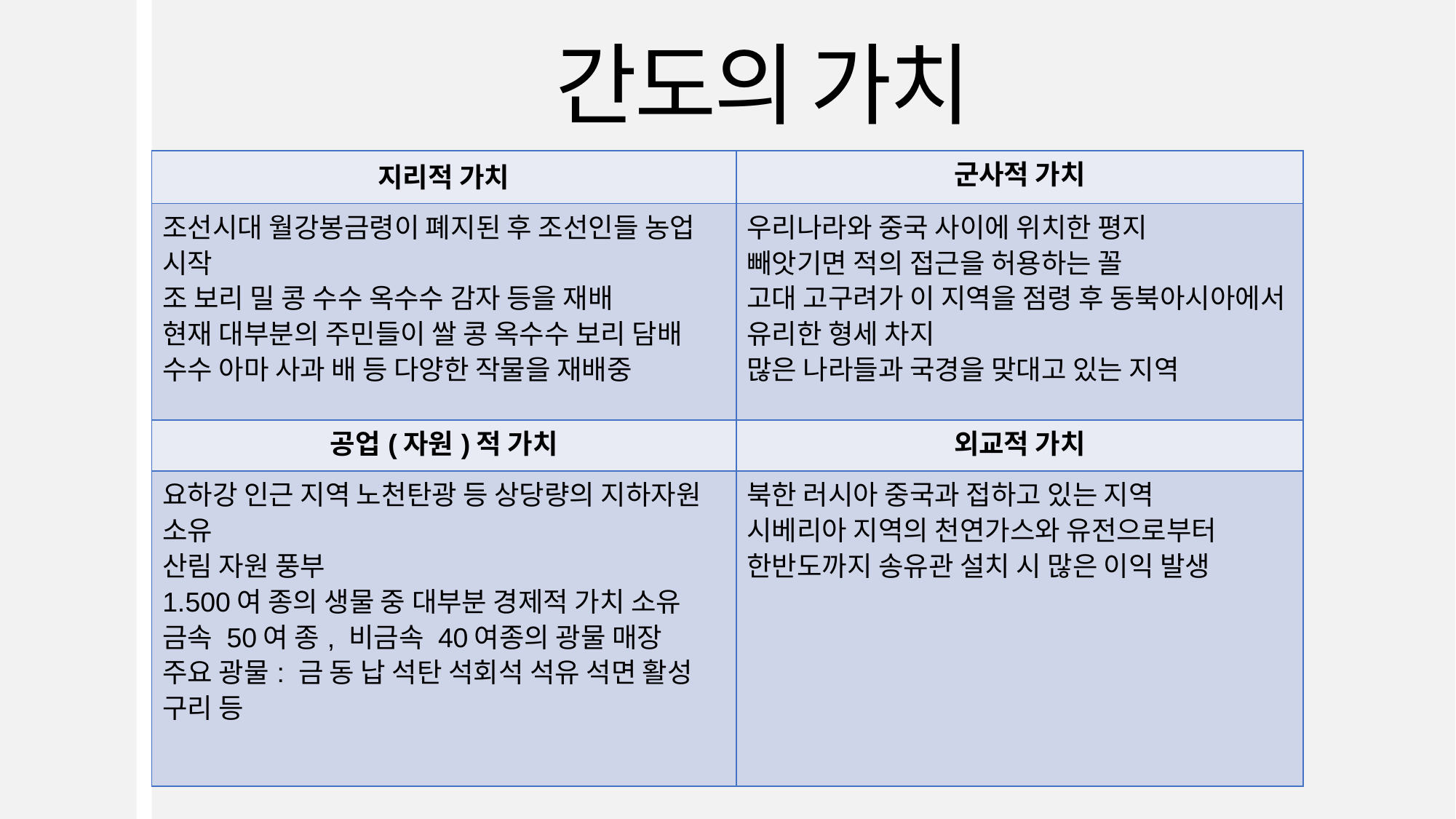

간도의 가치
| 지리적 가치 | 군사적 가치 |
| --- | --- |
| 조선시대 월강봉금령이 폐지된 후 조선인들 농업 시작 조 보리 밀 콩 수수 옥수수 감자 등을 재배 현재 대부분의 주민들이 쌀 콩 옥수수 보리 담배 수수 아마 사과 배 등 다양한 작물을 재배중 | 우리나라와 중국 사이에 위치한 평지 빼앗기면 적의 접근을 허용하는 꼴 고대 고구려가 이 지역을 점령 후 동북아시아에서 유리한 형세 차지 많은 나라들과 국경을 맞대고 있는 지역 |
| 공업(자원)적 가치 | 외교적 가치 |
| 요하강 인근 지역 노천탄광 등 상당량의 지하자원 소유 산림 자원 풍부 1.500여 종의 생물 중 대부분 경제적 가치 소유 금속 50여 종, 비금속 40여종의 광물 매장 주요 광물: 금 동 납 석탄 석회석 석유 석면 활성 구리 등 | 북한 러시아 중국과 접하고 있는 지역 시베리아 지역의 천연가스와 유전으로부터 한반도까지 송유관 설치 시 많은 이익 발생 |